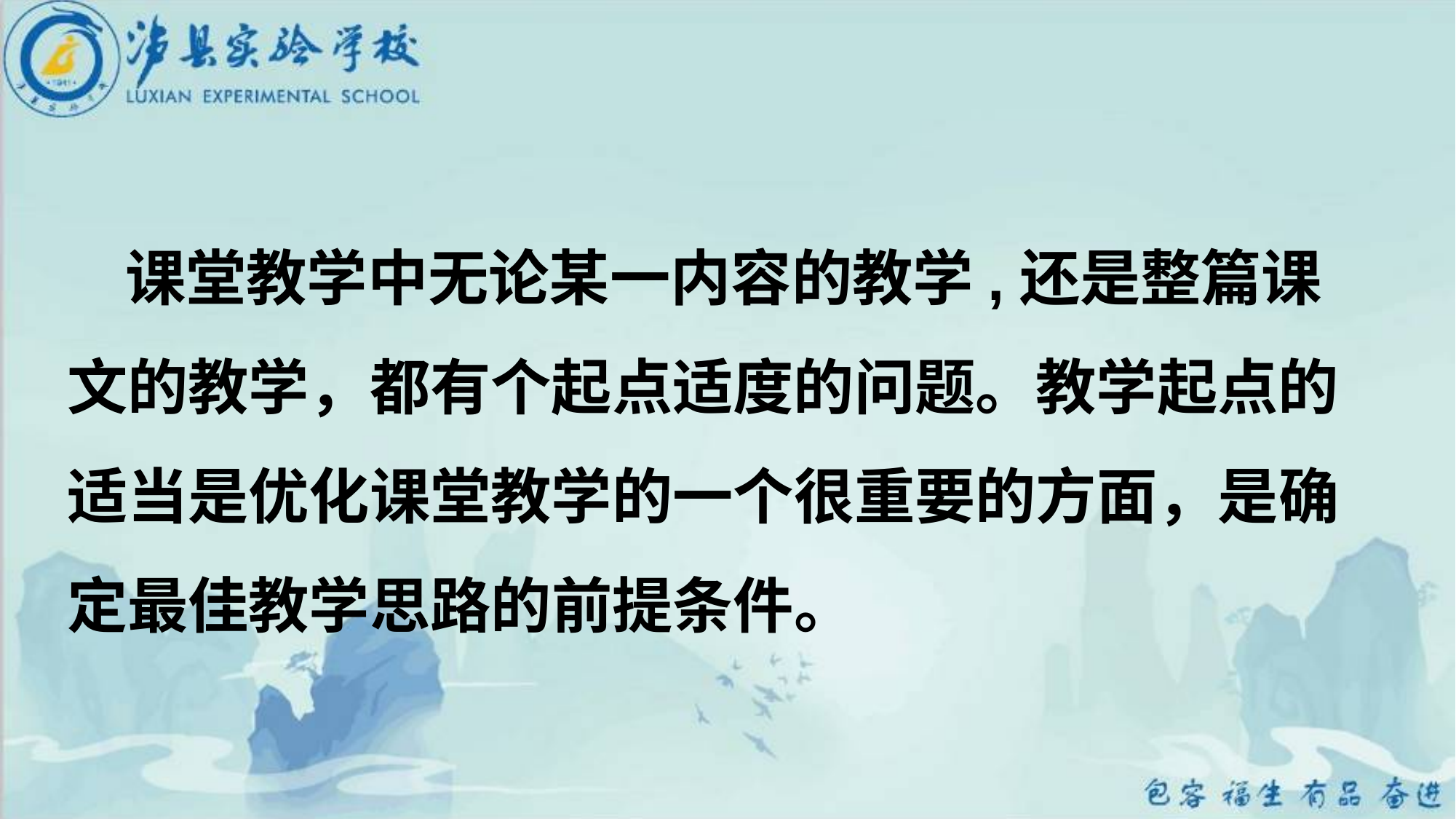

课堂教学中无论某一内容的教学,还是整篇课文的教学，都有个起点适度的问题。教学起点的适当是优化课堂教学的一个很重要的方面，是确定最佳教学思路的前提条件。